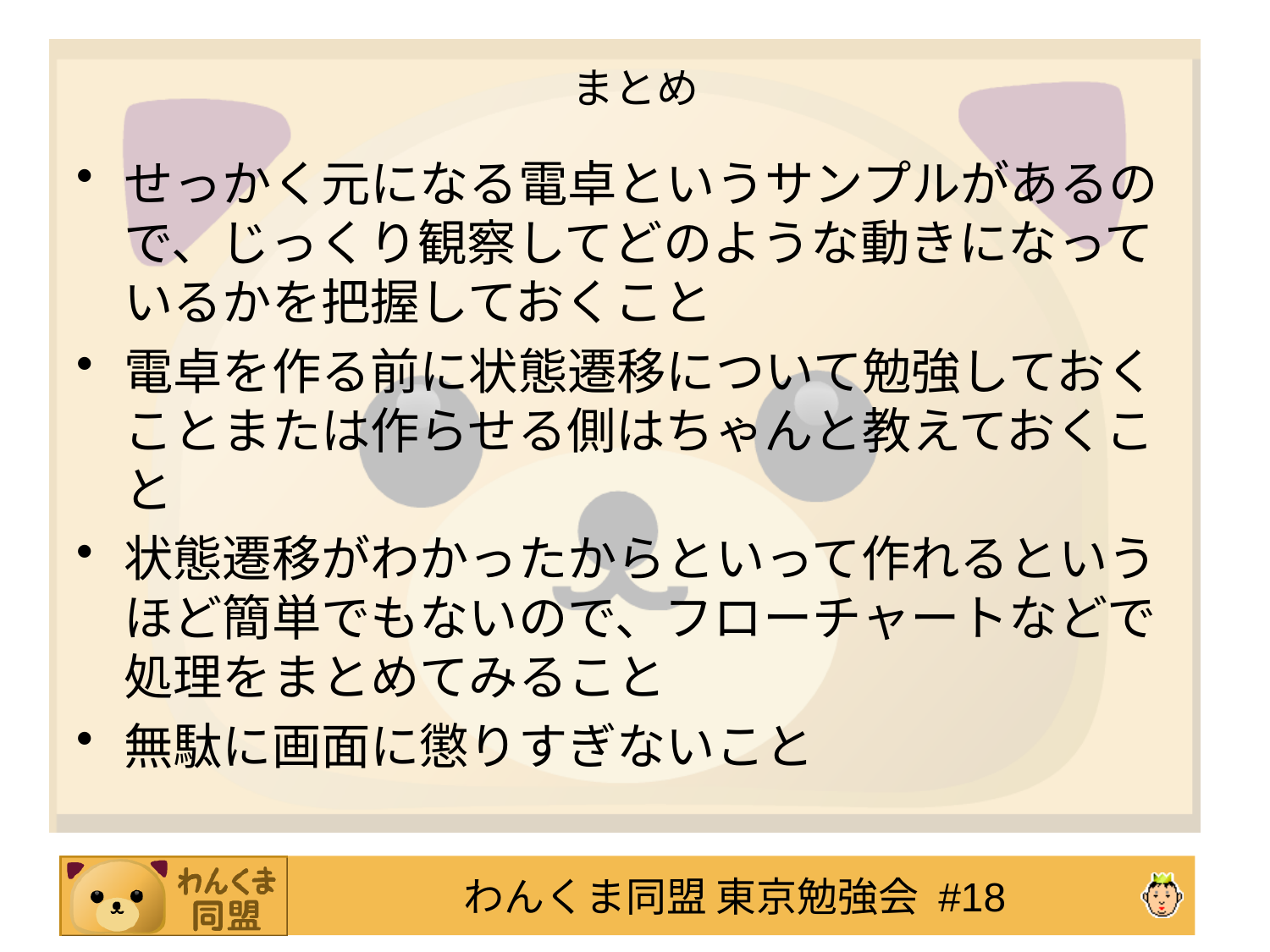

# まとめ
せっかく元になる電卓というサンプルがあるので、じっくり観察してどのような動きになっているかを把握しておくこと
電卓を作る前に状態遷移について勉強しておくことまたは作らせる側はちゃんと教えておくこと
状態遷移がわかったからといって作れるというほど簡単でもないので、フローチャートなどで処理をまとめてみること
無駄に画面に懲りすぎないこと